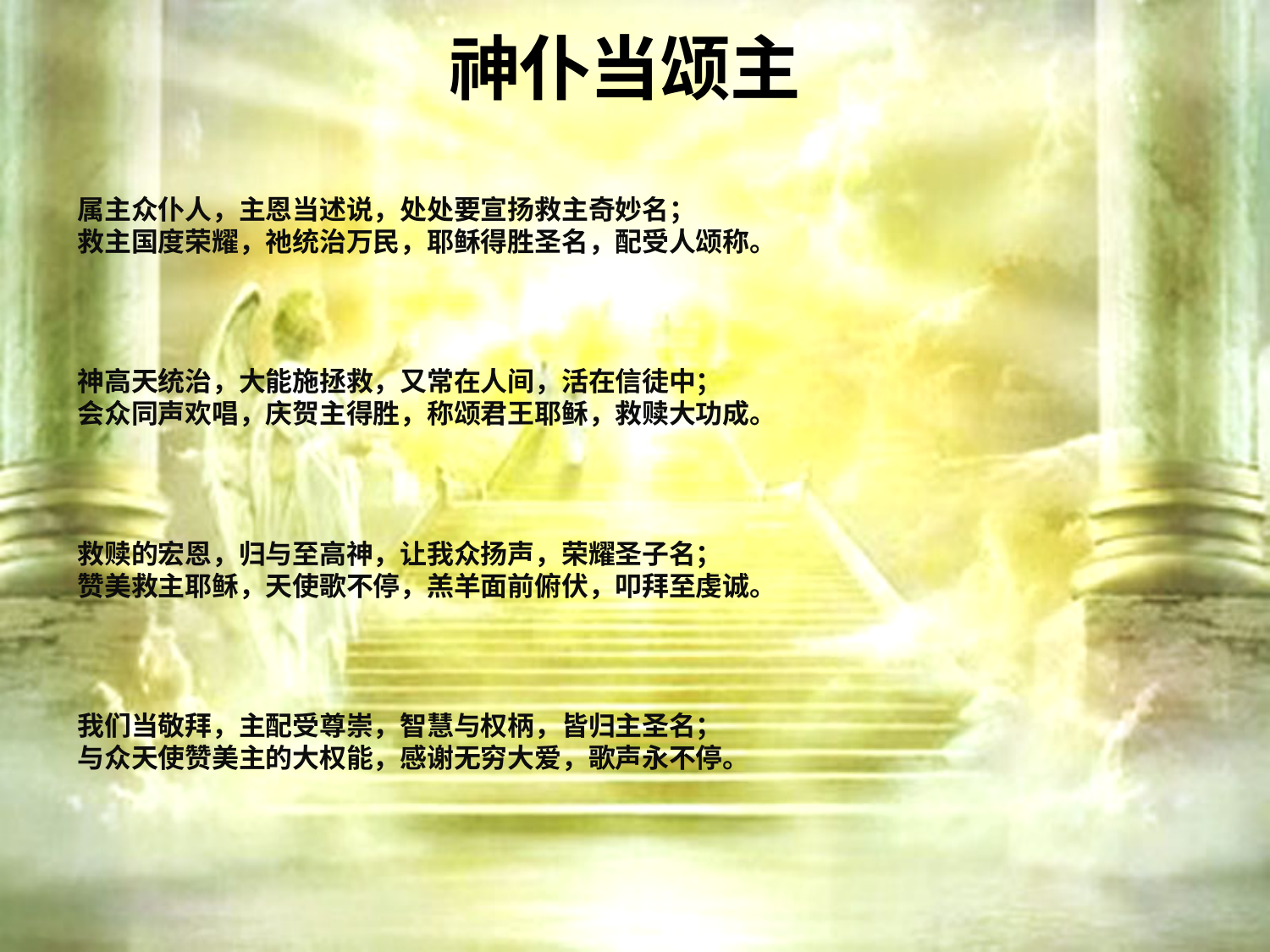

# 神仆当颂主
属主众仆人，主恩当述说，处处要宣扬救主奇妙名；
救主国度荣耀，祂统治万民，耶稣得胜圣名，配受人颂称。

神高天统治，大能施拯救，又常在人间，活在信徒中；
会众同声欢唱，庆贺主得胜，称颂君王耶稣，救赎大功成。

救赎的宏恩，归与至高神，让我众扬声，荣耀圣子名；
赞美救主耶稣，天使歌不停，羔羊面前俯伏，叩拜至虔诚。

我们当敬拜，主配受尊崇，智慧与权柄，皆归主圣名；
与众天使赞美主的大权能，感谢无穷大爱，歌声永不停。